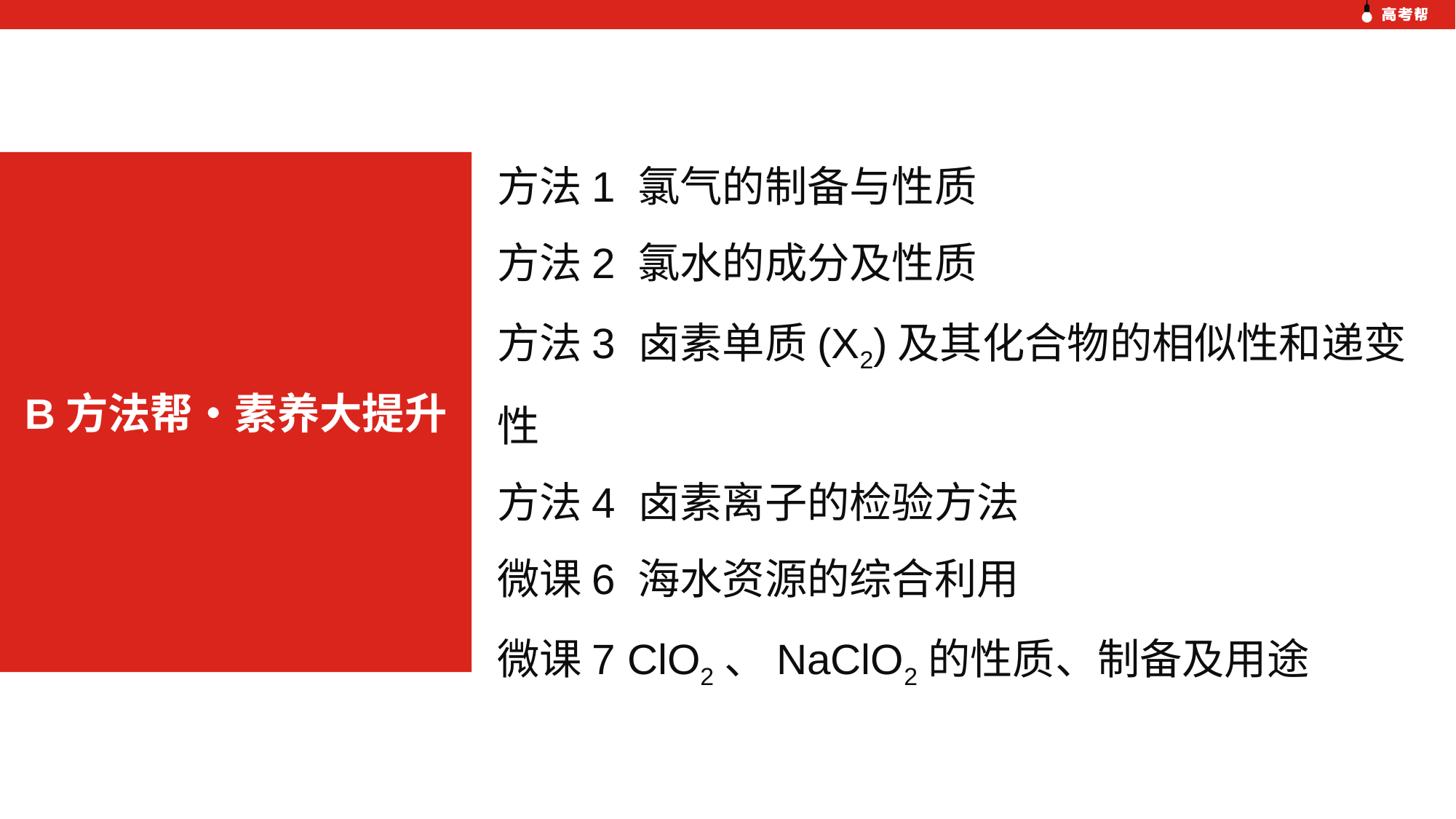

方法1 氯气的制备与性质
方法2 氯水的成分及性质
方法3 卤素单质(X2)及其化合物的相似性和递变性
方法4 卤素离子的检验方法
微课6 海水资源的综合利用
微课7 ClO2、NaClO2的性质、制备及用途
B方法帮•素养大提升